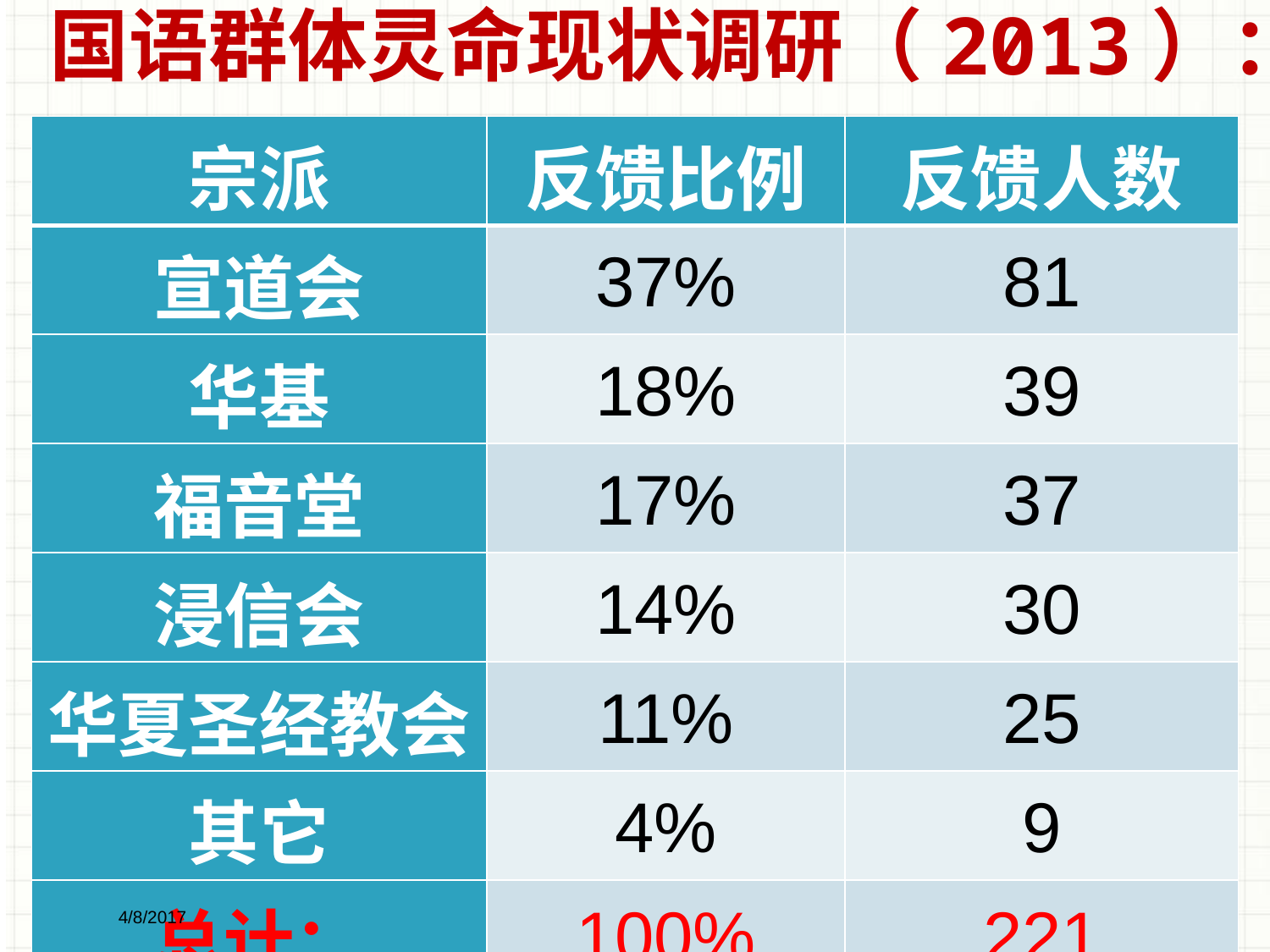

国语群体灵命现状调研（2013）：
| 宗派 | 反馈比例 | 反馈人数 |
| --- | --- | --- |
| 宣道会 | 37% | 81 |
| 华基 | 18% | 39 |
| 福音堂 | 17% | 37 |
| 浸信会 | 14% | 30 |
| 华夏圣经教会 | 11% | 25 |
| 其它 | 4% | 9 |
| 总计： | 100% | 221 |
4/8/2017